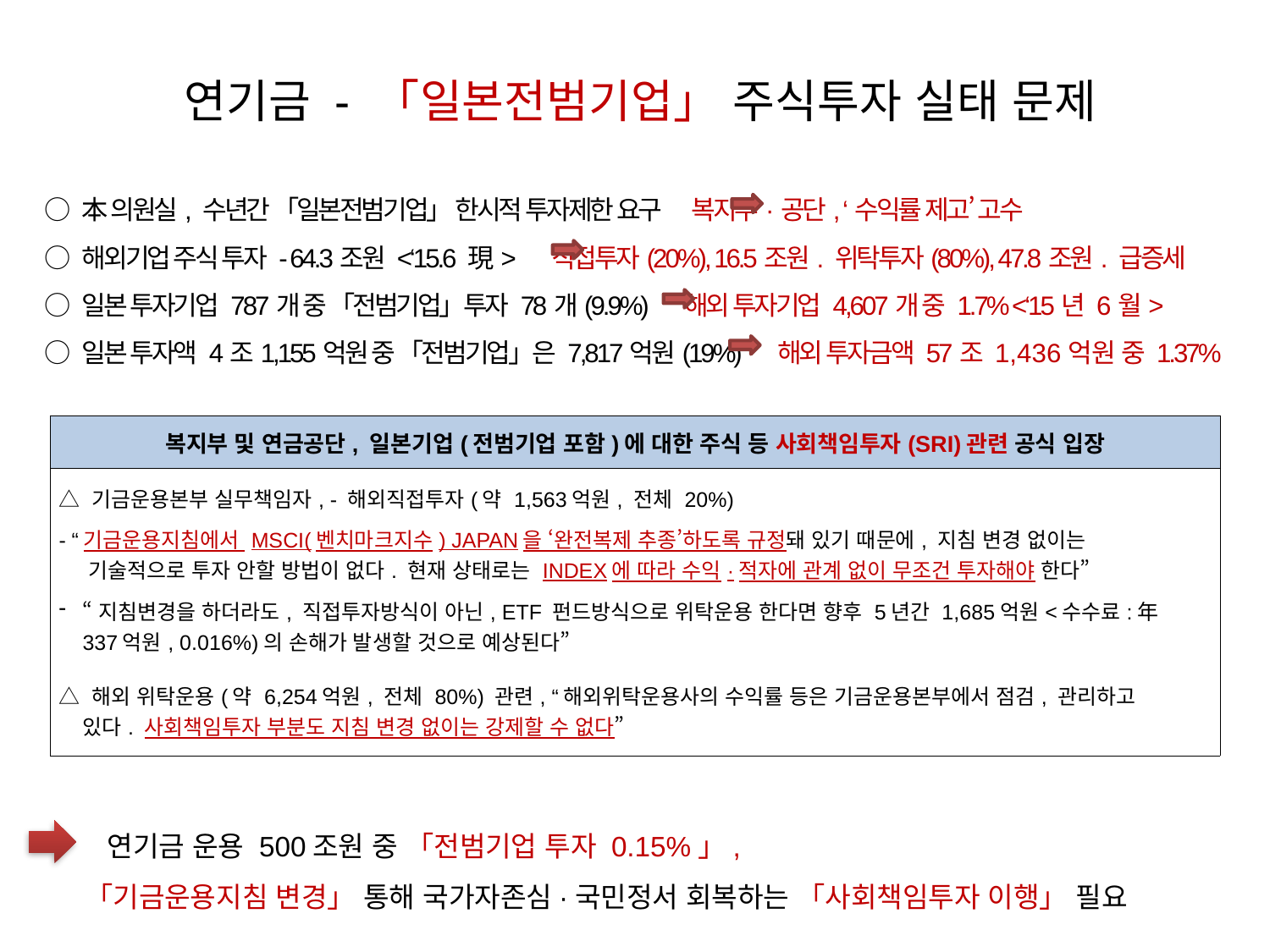

연기금 - 「일본전범기업」 주식투자 실태 문제
○ 本 의원실, 수년간 「일본전범기업」 한시적 투자제한 요구      복지부·공단, ‘수익률 제고’ 고수
○ 해외기업 주식 투자 - 64.3조원 <‘15.6 現>      직접투자(20%), 16.5조원. 위탁투자(80%), 47.8조원. 급증세
○ 일본 투자기업 787개 중 「전범기업」투자 78개(9.9%)      해외 투자기업 4,607개 중 1.7% <‘15년 6월>
○ 일본 투자액 4조1,155억원 중 「전범기업」은 7,817억원(19%)      해외 투자금액 57조 1,436억원 중 1.37%

| 복지부 및 연금공단, 일본기업(전범기업 포함)에 대한 주식 등 사회책임투자(SRI)관련 공식 입장 |
| --- |
| △ 기금운용본부 실무책임자, - 해외직접투자(약 1,563억원, 전체 20%) - “기금운용지침에서 MSCI(벤치마크지수) JAPAN을 ‘완전복제 추종’하도록 규정돼 있기 때문에, 지침 변경 없이는 기술적으로 투자 안할 방법이 없다. 현재 상태로는 INDEX에 따라 수익·적자에 관계 없이 무조건 투자해야 한다” “지침변경을 하더라도, 직접투자방식이 아닌, ETF 펀드방식으로 위탁운용 한다면 향후 5년간 1,685억원<수수료:年 337억원, 0.016%)의 손해가 발생할 것으로 예상된다” △ 해외 위탁운용(약 6,254억원, 전체 80%) 관련, “해외위탁운용사의 수익률 등은 기금운용본부에서 점검, 관리하고 있다. 사회책임투자 부분도 지침 변경 없이는 강제할 수 없다” |
  연기금 운용 500조원 중 「전범기업 투자 0.15%」,
「기금운용지침 변경」 통해 국가자존심·국민정서 회복하는 「사회책임투자 이행」 필요